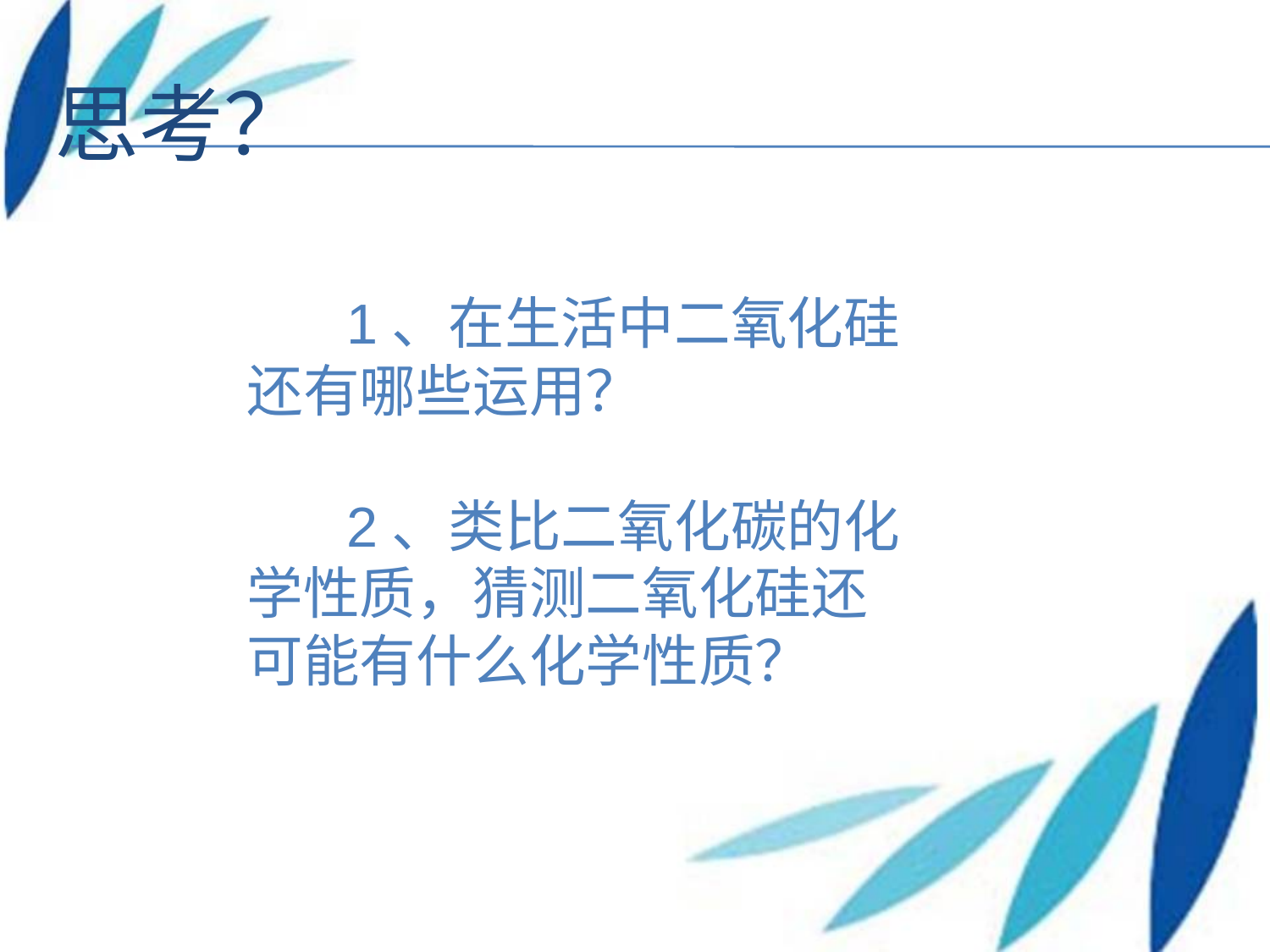

# 思考？
1、在生活中二氧化硅还有哪些运用？

2、类比二氧化碳的化学性质，猜测二氧化硅还可能有什么化学性质？